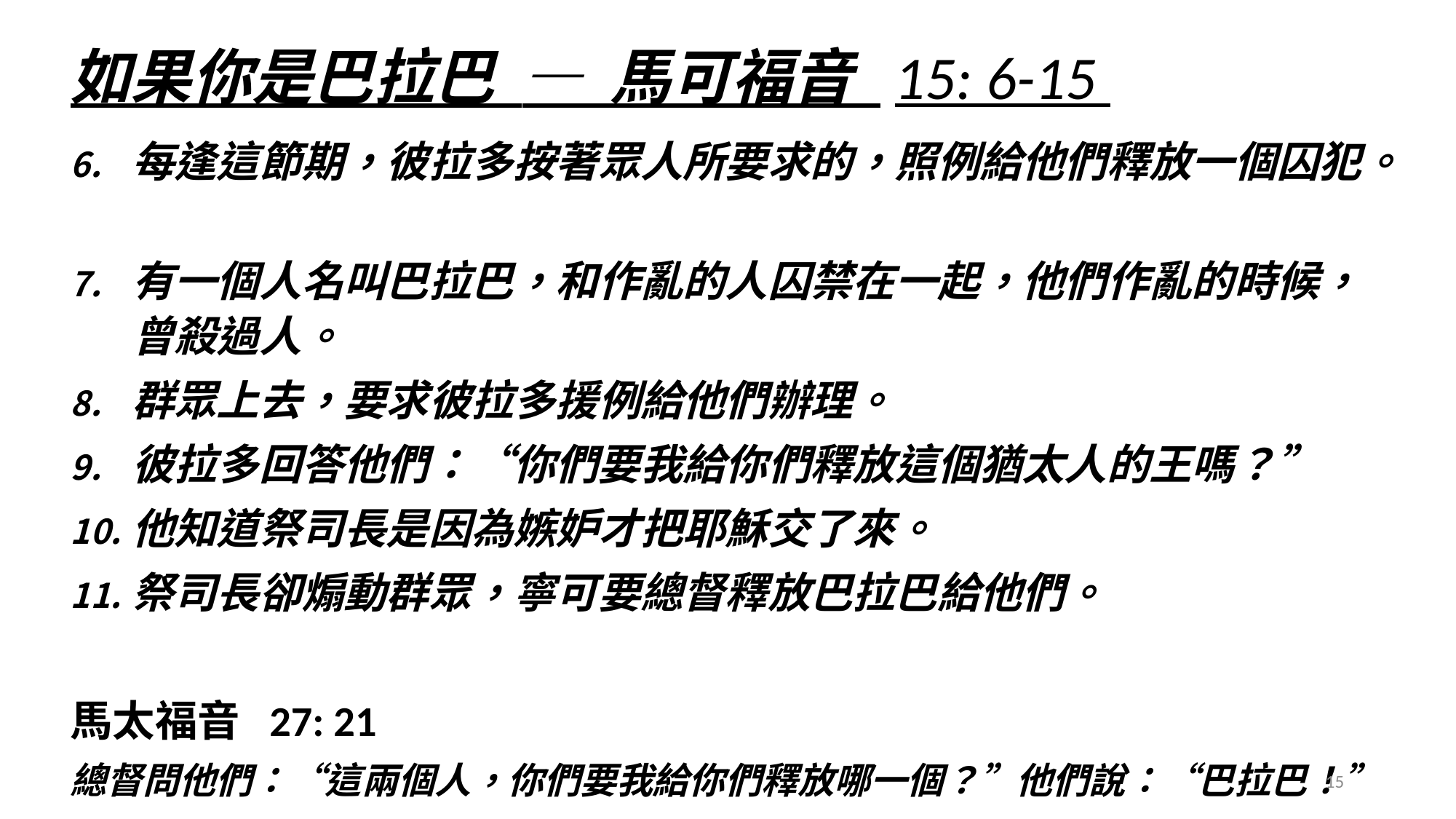

# 如果你是巴拉巴  —  馬可福音  15: 6-15
每逢這節期，彼拉多按著眾人所要求的，照例給他們釋放一個囚犯。
有一個人名叫巴拉巴，和作亂的人囚禁在一起，他們作亂的時候，曾殺過人。
群眾上去，要求彼拉多援例給他們辦理。
彼拉多回答他們：“你們要我給你們釋放這個猶太人的王嗎？”
他知道祭司長是因為嫉妒才把耶穌交了來。
祭司長卻煽動群眾，寧可要總督釋放巴拉巴給他們。

馬太福音  27: 21
總督問他們：“這兩個人，你們要我給你們釋放哪一個？”他們說：“巴拉巴！”
15